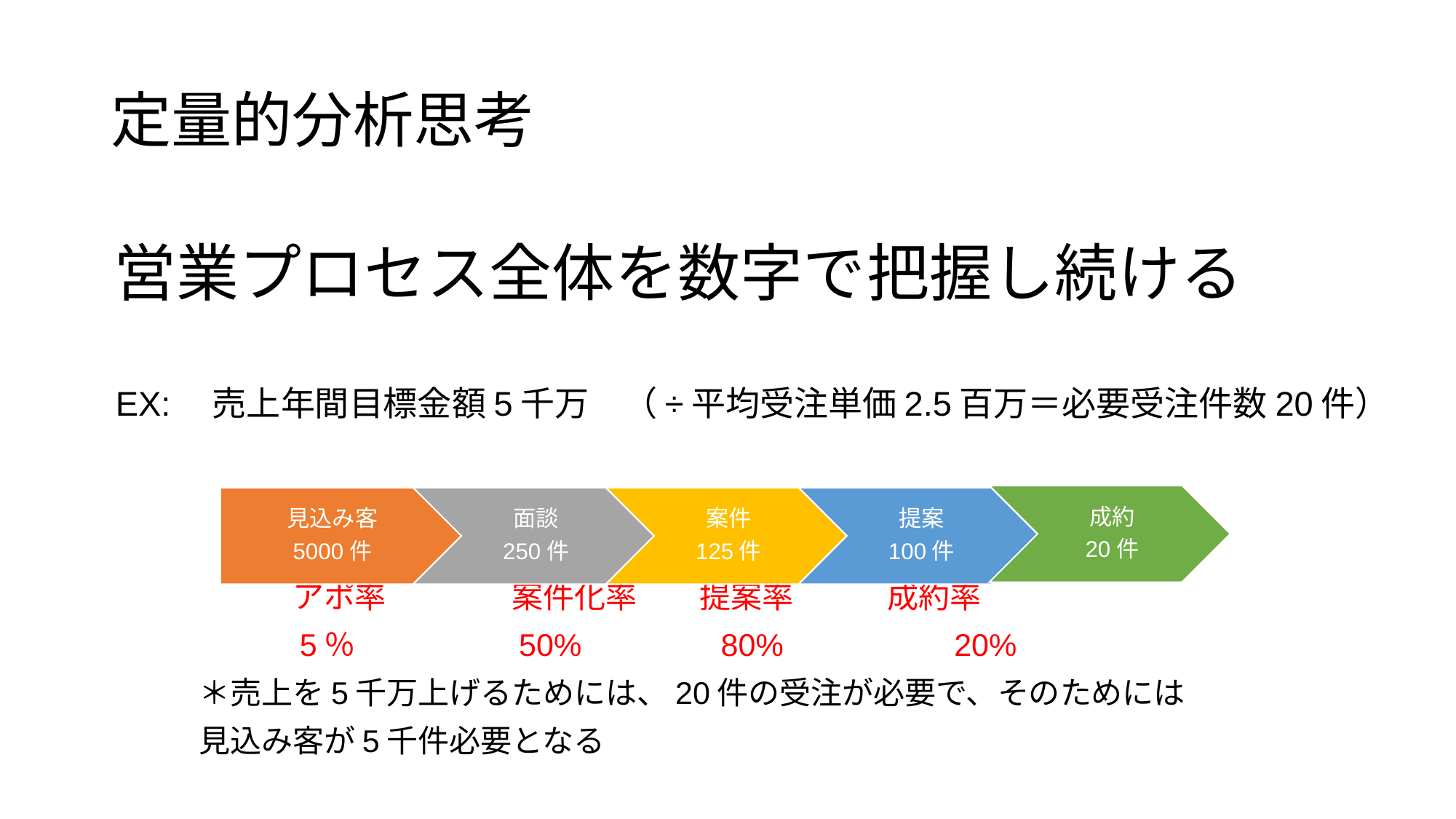

# 定量的分析思考

　営業プロセス全体を数字で把握し続ける

　EX:　売上年間目標金額5千万　（÷平均受注単価2.5百万＝必要受注件数20件）

　　　　　　　アポ率　　　　案件化率　　提案率　　　成約率
　　　　　　　5％　　　　　50%　　　　80%　　　　　20%
　　　　＊売上を5千万上げるためには、20件の受注が必要で、そのためには
　　　　見込み客が5千件必要となる
見込み客
5000件
面談
250件
案件
125件
提案
100件
成約
20件